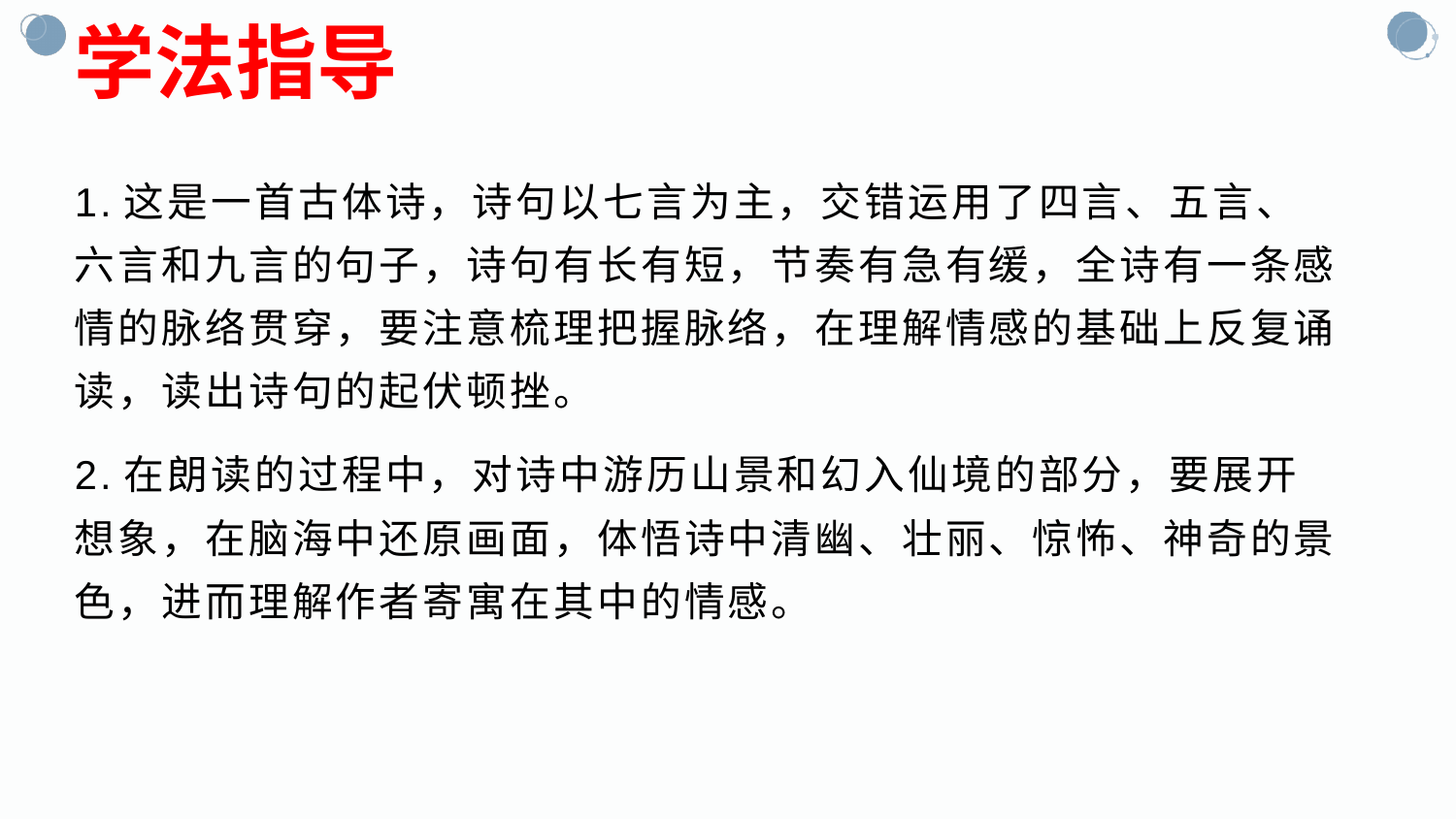

# 学法指导
1.这是一首古体诗，诗句以七言为主，交错运用了四言、五言、六言和九言的句子，诗句有长有短，节奏有急有缓，全诗有一条感情的脉络贯穿，要注意梳理把握脉络，在理解情感的基础上反复诵读，读出诗句的起伏顿挫。
2.在朗读的过程中，对诗中游历山景和幻入仙境的部分，要展开想象，在脑海中还原画面，体悟诗中清幽、壮丽、惊怖、神奇的景色，进而理解作者寄寓在其中的情感。